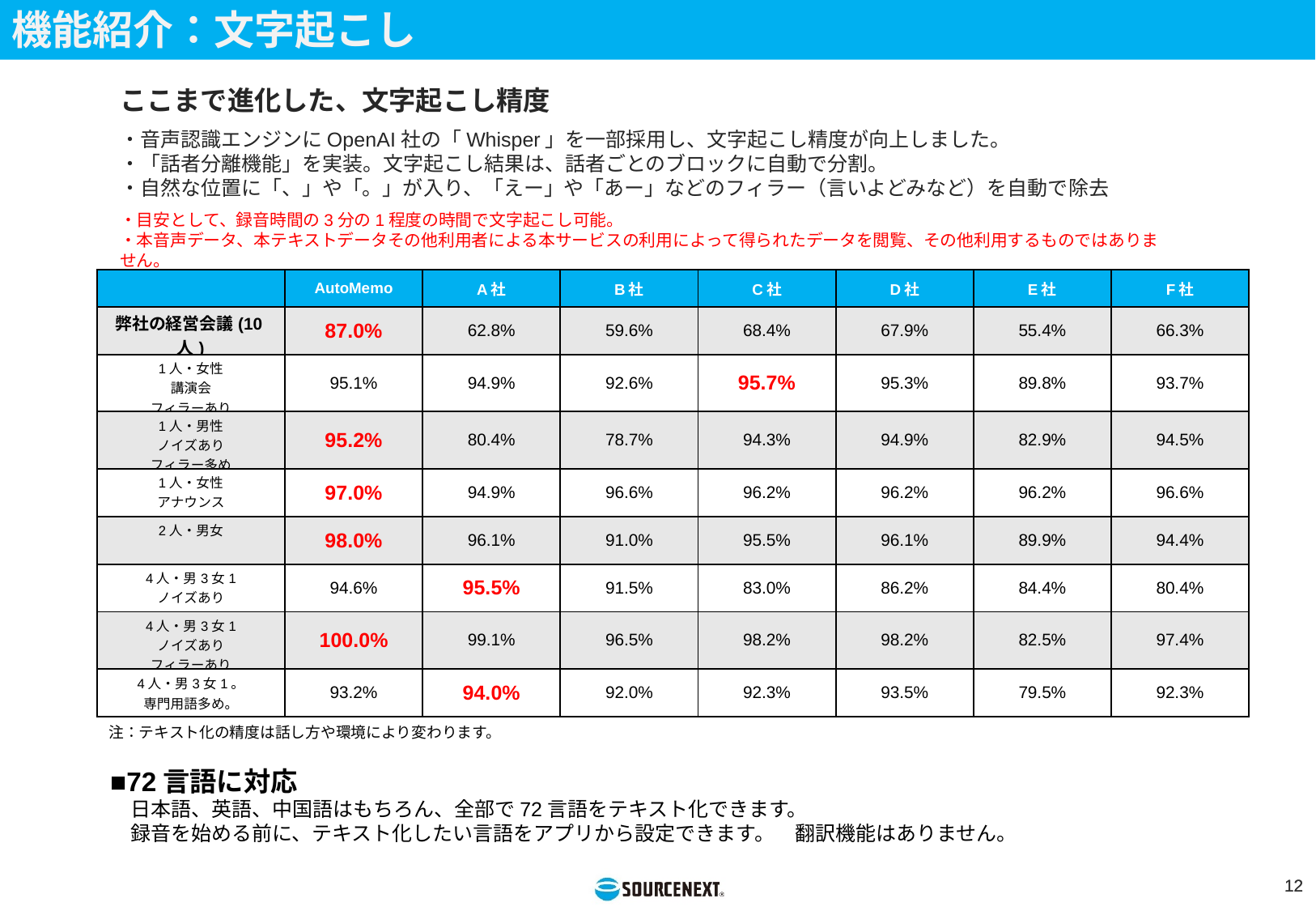

機能紹介：文字起こし
ここまで進化した、文字起こし精度
・音声認識エンジンにOpenAI社の「Whisper」を一部採用し、文字起こし精度が向上しました。
・「話者分離機能」を実装。文字起こし結果は、話者ごとのブロックに自動で分割。
・自然な位置に「、」や「。」が入り、「えー」や「あー」などのフィラー（言いよどみなど）を自動で除去

・目安として、録音時間の3分の1程度の時間で文字起こし可能。
・本音声データ、本テキストデータその他利用者による本サービスの利用によって得られたデータを閲覧、その他利用するものではありません。
| ​ | AutoMemo​ | A社​ | B社​ | C社​ | D社​ | E社​ | F社 |
| --- | --- | --- | --- | --- | --- | --- | --- |
| 弊社の経営会議(10人)​ | 87.0%​ | 62.8%​ | 59.6%​ | 68.4%​ | 67.9%​ | 55.4%​ | 66.3%​ |
| 1人・女性​ 講演会​ フィラーあり​ | 95.1%​ | 94.9%​ | 92.6%​ | 95.7%​ | 95.3%​ | 89.8%​ | 93.7%​ |
| 1人・男性​ ノイズあり​ フィラー多め​ | 95.2%​ | 80.4%​ | 78.7%​ | 94.3%​ | 94.9%​ | 82.9%​ | 94.5%​ |
| 1人・女性​ アナウンス​ | 97.0%​ | 94.9%​ | 96.6%​ | 96.2%​ | 96.2%​ | 96.2%​ | 96.6%​ |
| 2人・男女​ | 98.0%​ | 96.1%​ | 91.0%​ | 95.5%​ | 96.1%​ | 89.9%​ | 94.4%​ |
| 4人・男3女1​ ノイズあり​ | 94.6%​ | 95.5%​ | 91.5%​ | 83.0%​ | 86.2%​ | 84.4%​ | 80.4%​ |
| 4人・男3女1​ ノイズあり​ フィラーあり​ | 100.0%​ | 99.1%​ | 96.5%​ | 98.2%​ | 98.2%​ | 82.5%​ | 97.4%​ |
| 4人・男3女1。​ 専門用語多め。​ | 93.2%​ | 94.0%​ | 92.0%​ | 92.3%​ | 93.5%​ | 79.5%​ | 92.3%​ |
注：テキスト化の精度は話し方や環境により変わります。
■72言語に対応
　日本語、英語、中国語はもちろん、全部で72言語をテキスト化できます。
　録音を始める前に、テキスト化したい言語をアプリから設定できます。　翻訳機能はありません。